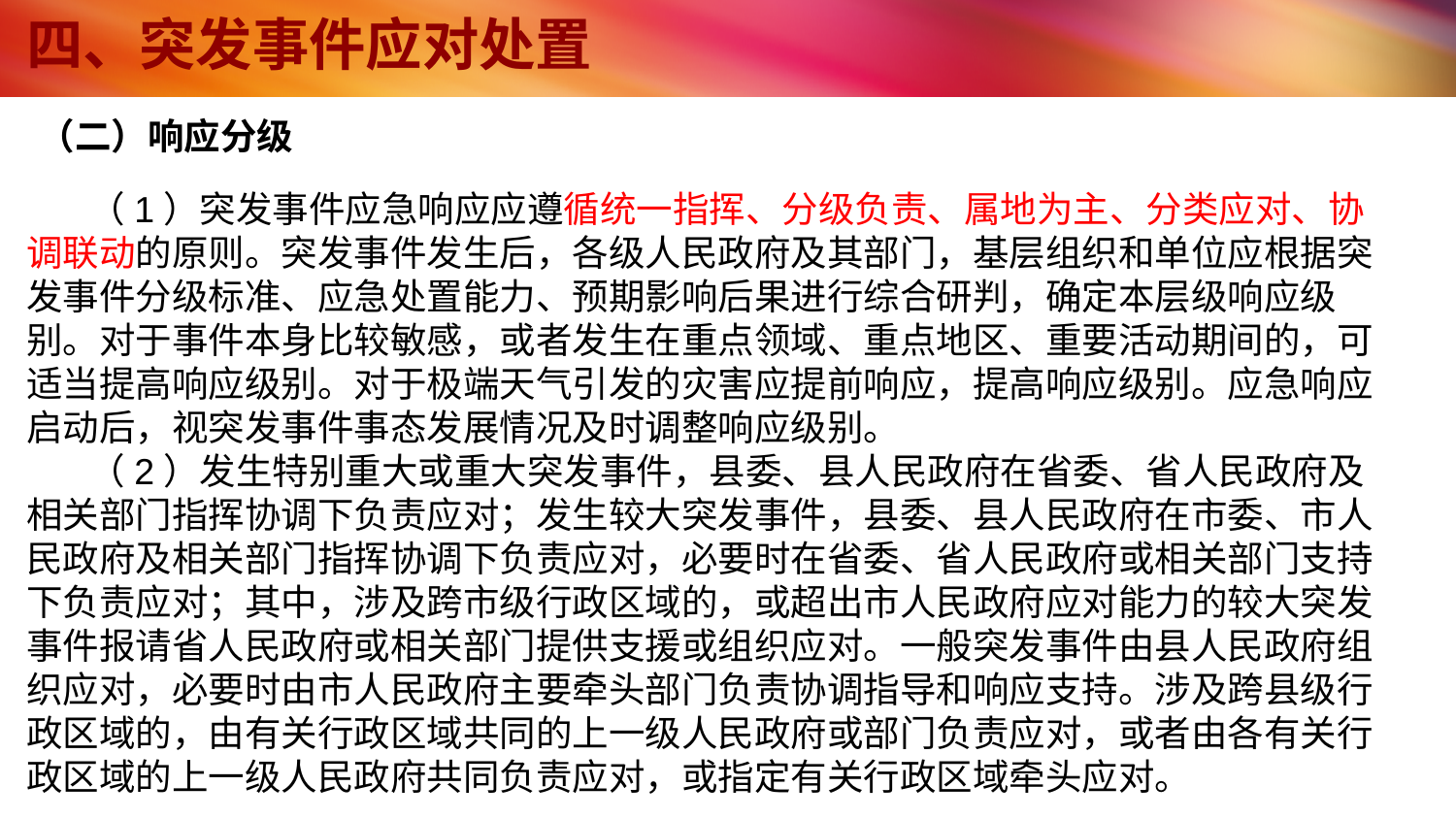

# 四、突发事件应对处置
（二）响应分级
（1）突发事件应急响应应遵循统一指挥、分级负责、属地为主、分类应对、协调联动的原则。突发事件发生后，各级人民政府及其部门，基层组织和单位应根据突发事件分级标准、应急处置能力、预期影响后果进行综合研判，确定本层级响应级别。对于事件本身比较敏感，或者发生在重点领域、重点地区、重要活动期间的，可适当提高响应级别。对于极端天气引发的灾害应提前响应，提高响应级别。应急响应启动后，视突发事件事态发展情况及时调整响应级别。
（2）发生特别重大或重大突发事件，县委、县人民政府在省委、省人民政府及相关部门指挥协调下负责应对；发生较大突发事件，县委、县人民政府在市委、市人民政府及相关部门指挥协调下负责应对，必要时在省委、省人民政府或相关部门支持下负责应对；其中，涉及跨市级行政区域的，或超出市人民政府应对能力的较大突发事件报请省人民政府或相关部门提供支援或组织应对。一般突发事件由县人民政府组织应对，必要时由市人民政府主要牵头部门负责协调指导和响应支持。涉及跨县级行政区域的，由有关行政区域共同的上一级人民政府或部门负责应对，或者由各有关行政区域的上一级人民政府共同负责应对，或指定有关行政区域牵头应对。